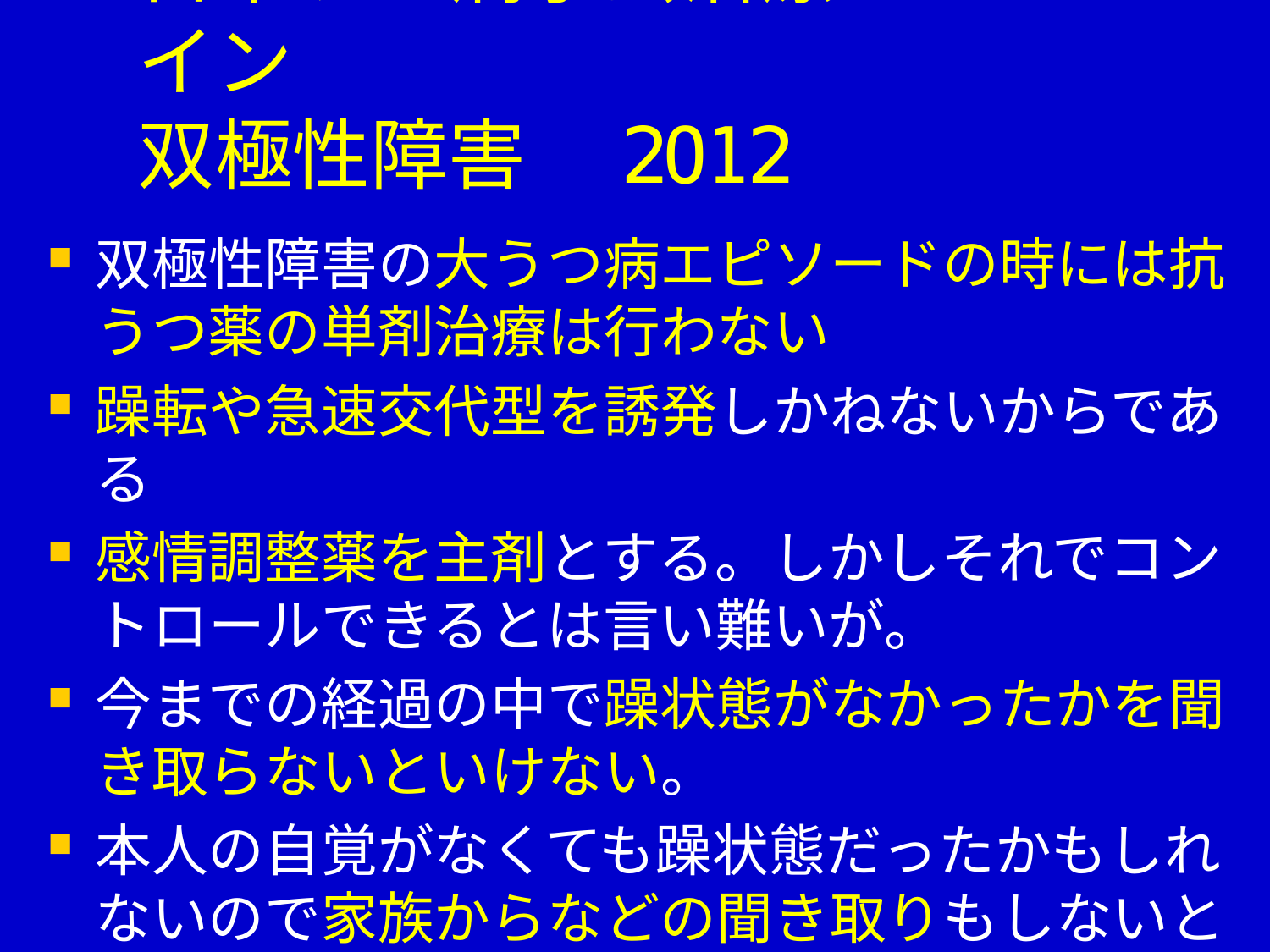

# 日本うつ病学会治療ガイドライン 双極性障害　2012
双極性障害の大うつ病エピソードの時には抗うつ薬の単剤治療は行わない
躁転や急速交代型を誘発しかねないからである
感情調整薬を主剤とする。しかしそれでコントロールできるとは言い難いが。
今までの経過の中で躁状態がなかったかを聞き取らないといけない。
本人の自覚がなくても躁状態だったかもしれないので家族からなどの聞き取りもしないといけない。